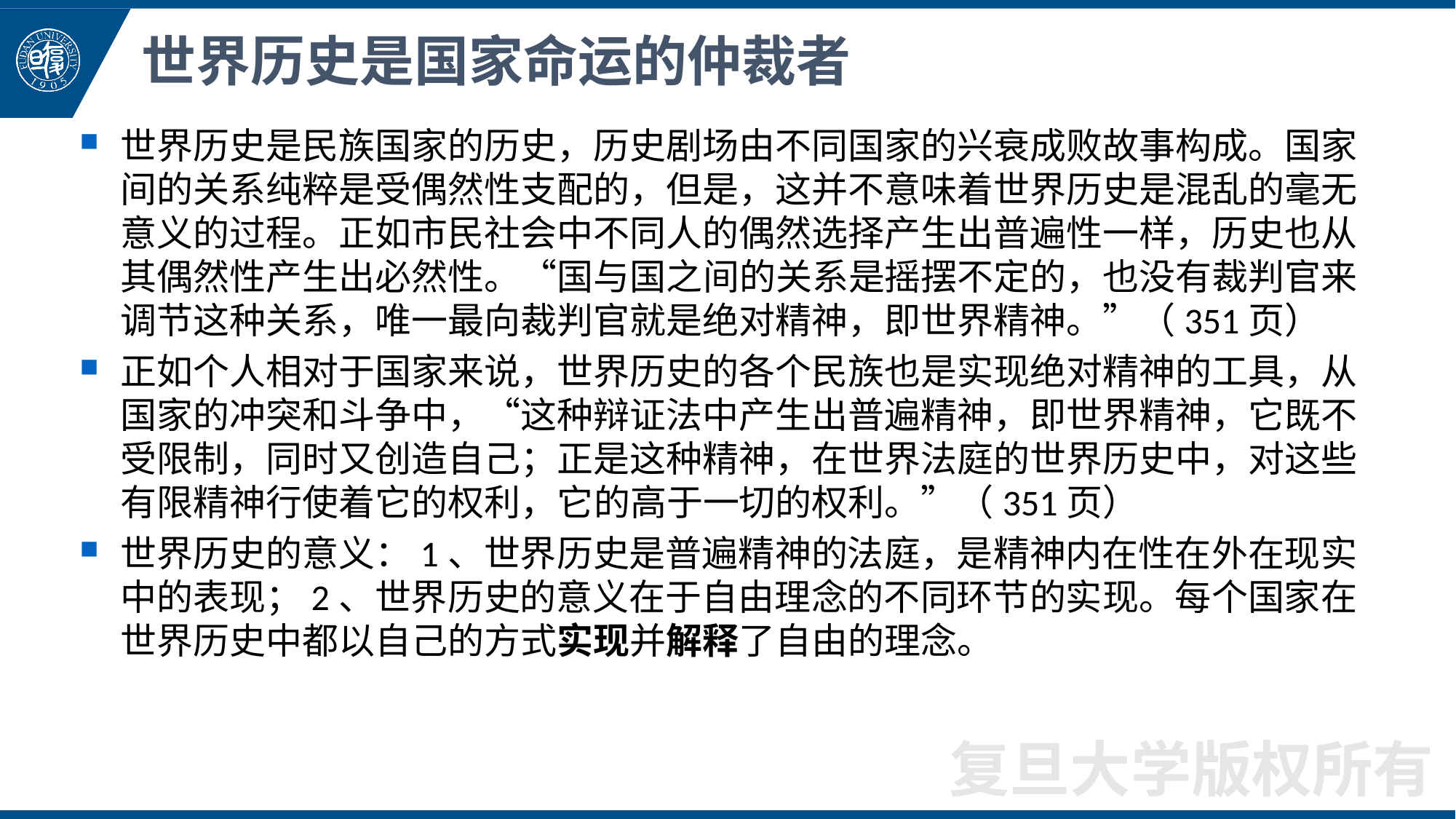

# 世界历史是国家命运的仲裁者
世界历史是民族国家的历史，历史剧场由不同国家的兴衰成败故事构成。国家间的关系纯粹是受偶然性支配的，但是，这并不意味着世界历史是混乱的毫无意义的过程。正如市民社会中不同人的偶然选择产生出普遍性一样，历史也从其偶然性产生出必然性。“国与国之间的关系是摇摆不定的，也没有裁判官来调节这种关系，唯一最向裁判官就是绝对精神，即世界精神。”（351页）
正如个人相对于国家来说，世界历史的各个民族也是实现绝对精神的工具，从国家的冲突和斗争中，“这种辩证法中产生出普遍精神，即世界精神，它既不受限制，同时又创造自己；正是这种精神，在世界法庭的世界历史中，对这些有限精神行使着它的权利，它的高于一切的权利。”（351页）
世界历史的意义：1、世界历史是普遍精神的法庭，是精神内在性在外在现实中的表现；2、世界历史的意义在于自由理念的不同环节的实现。每个国家在世界历史中都以自己的方式实现并解释了自由的理念。